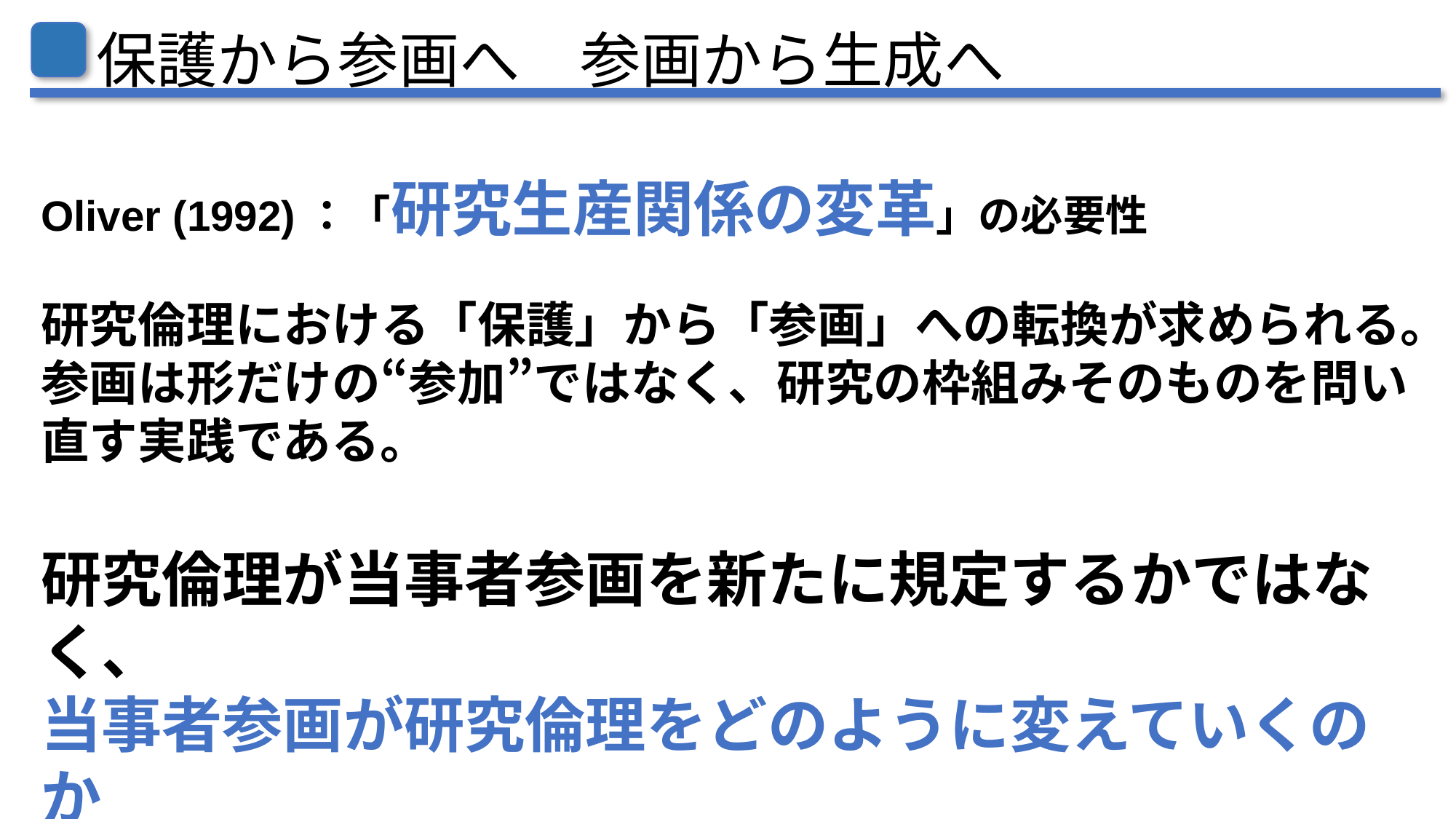

保護から参画へ　参画から生成へ

Oliver (1992)：「研究生産関係の変革」の必要性
研究倫理における「保護」から「参画」への転換が求められる。
参画は形だけの“参加”ではなく、研究の枠組みそのものを問い直す実践である。

研究倫理が当事者参画を新たに規定するかではなく、
当事者参画が研究倫理をどのように変えていくのか